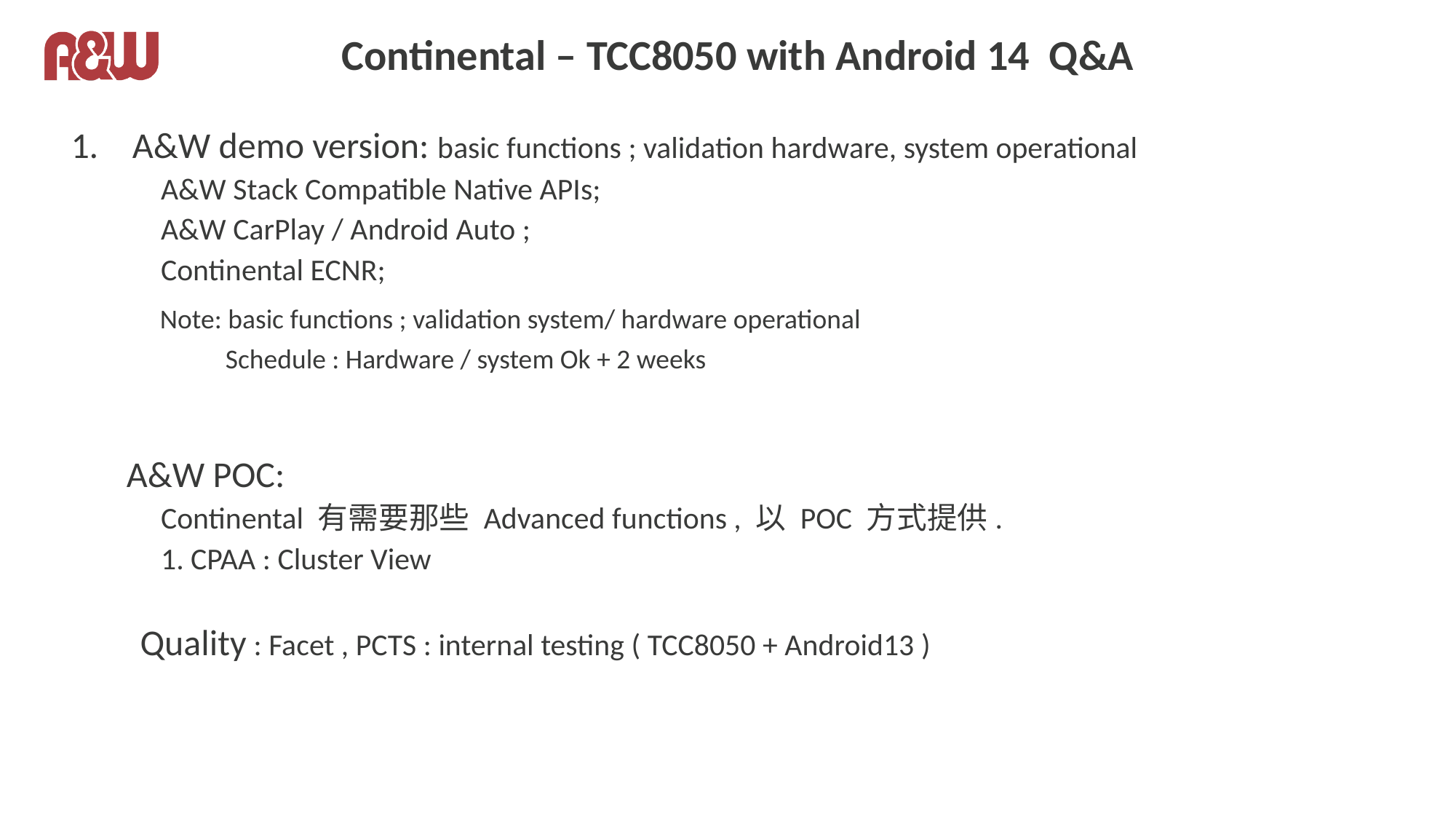

# Continental – TCC8050 with Android 14  Q&A
A&W demo version: basic functions ; validation hardware, system operational
             A&W Stack Compatible Native APIs;
             A&W CarPlay / Android Auto ;
             Continental ECNR;
          Note: basic functions ; validation system/ hardware operational
                         Schedule : Hardware / system Ok + 2 weeks

         A&W POC:
             Continental 有需要那些 Advanced functions , 以 POC 方式提供.
             1. CPAA : Cluster View

          Quality : Facet , PCTS : internal testing ( TCC8050 + Android13 )